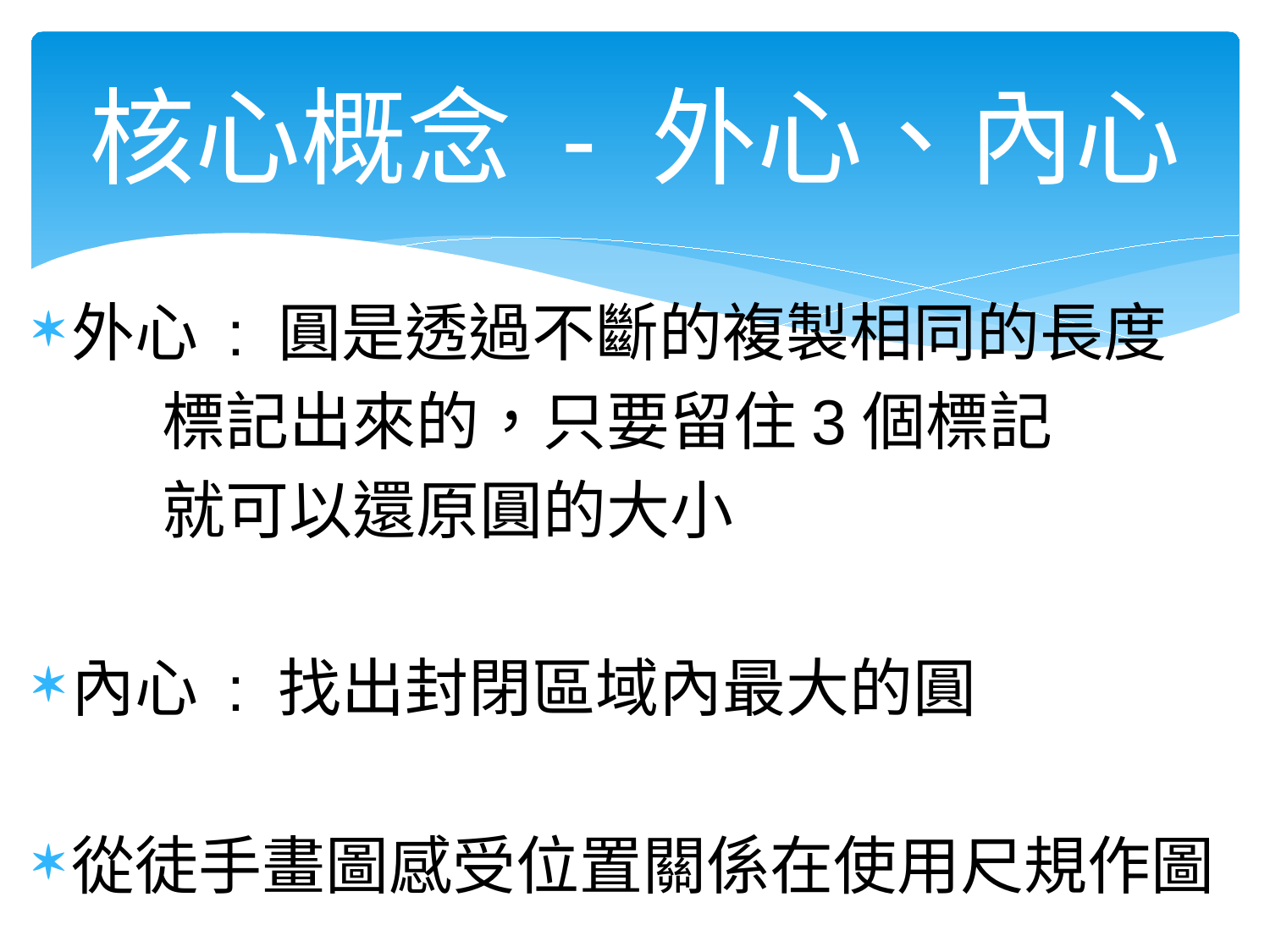

# 核心概念 - 外心、內心
外心 : 圓是透過不斷的複製相同的長度
        標記出來的，只要留住3個標記
        就可以還原圓的大小

內心 : 找出封閉區域內最大的圓

從徒手畫圖感受位置關係在使用尺規作圖